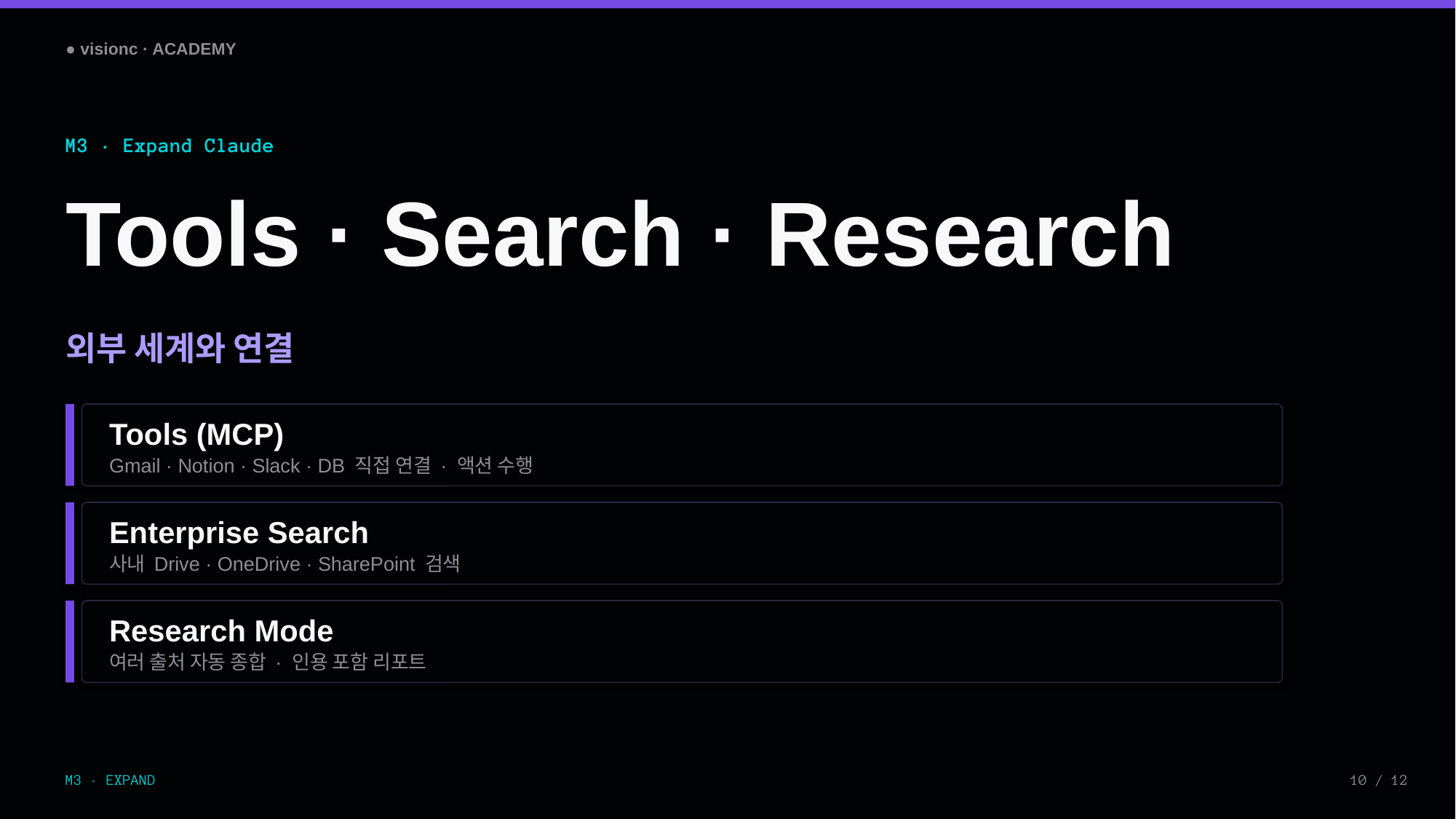

● visionc · ACADEMY
M3 · Expand Claude
Tools · Search · Research
외부 세계와 연결

Tools (MCP)
Gmail · Notion · Slack · DB 직접 연결 · 액션 수행

Enterprise Search
사내 Drive · OneDrive · SharePoint 검색

Research Mode
여러 출처 자동 종합 · 인용 포함 리포트
M3 · EXPAND
10 / 12